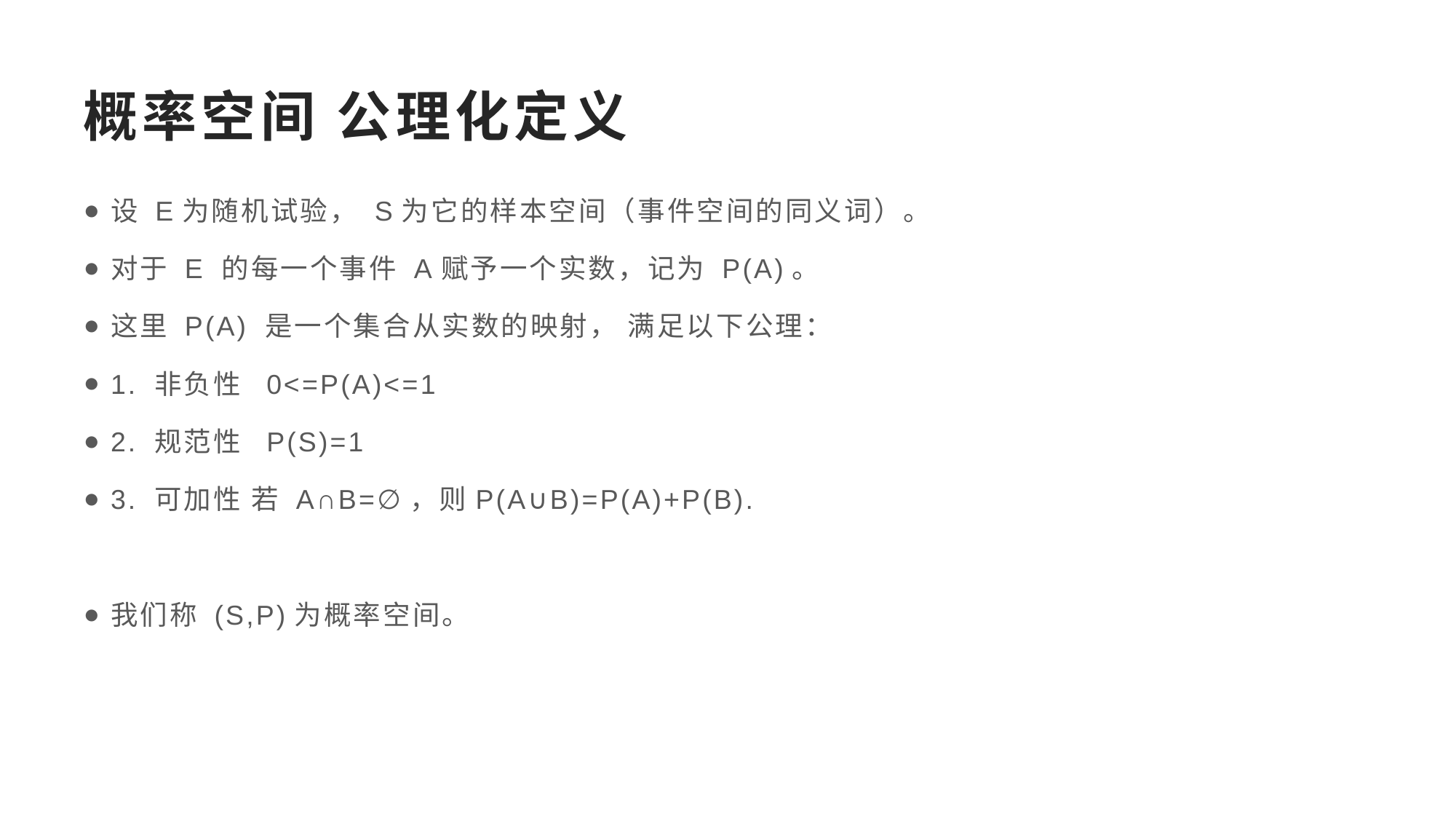

# 概率空间 公理化定义
设 E为随机试验， S为它的样本空间（事件空间的同义词）。
对于 E 的每一个事件 A赋予一个实数，记为 P(A)。
这里 P(A) 是一个集合从实数的映射， 满足以下公理：
1. 非负性  0<=P(A)<=1
2. 规范性  P(S)=1
3. 可加性 若 A∩B=∅，则P(A∪B)=P(A)+P(B).

我们称 (S,P)为概率空间。